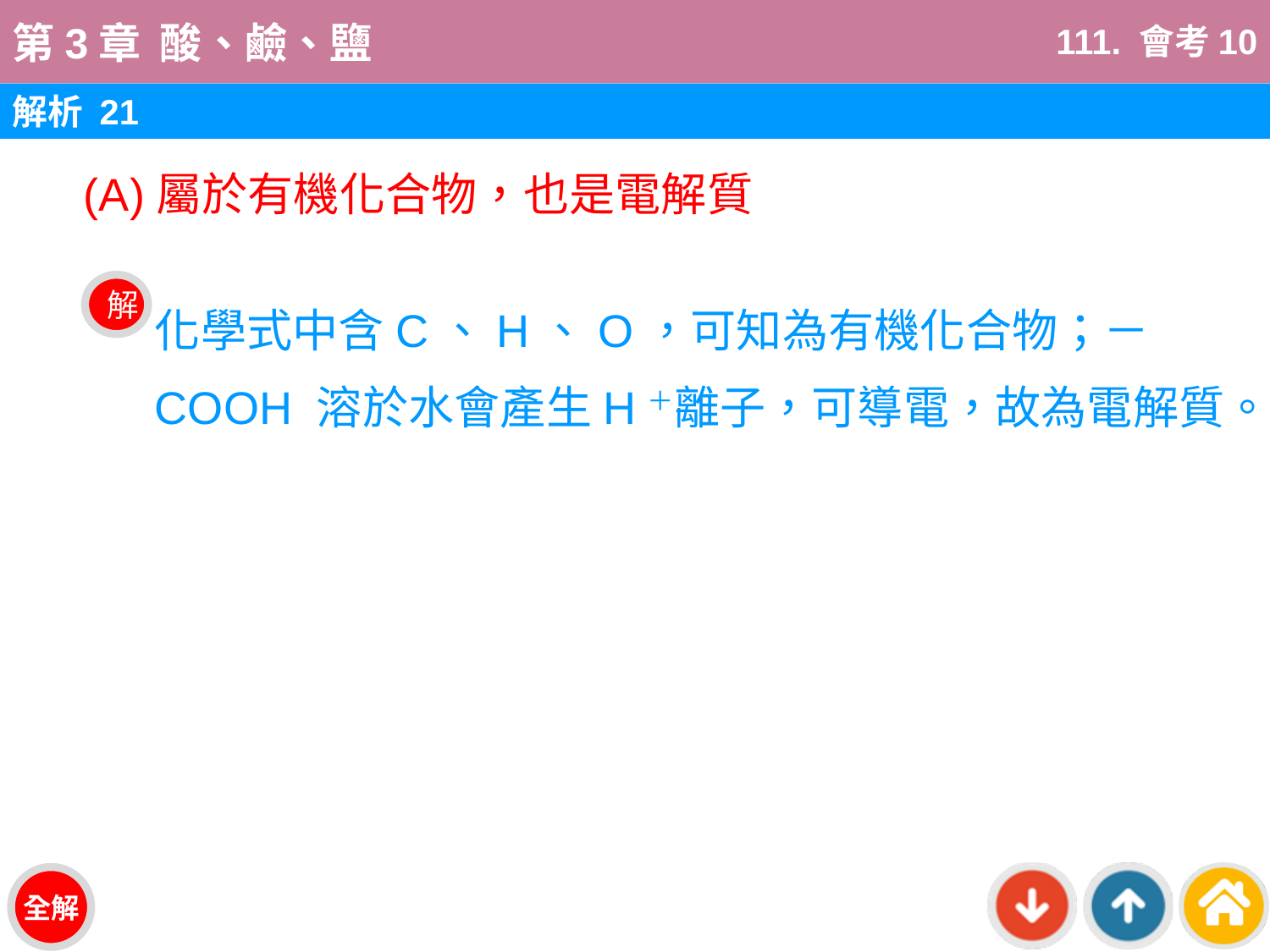

111. 會考10
解析 21
(A)屬於有機化合物，也是電解質
化學式中含C、H、O，可知為有機化合物；－COOH 溶於水會產生H＋離子，可導電，故為電解質。
解
全解